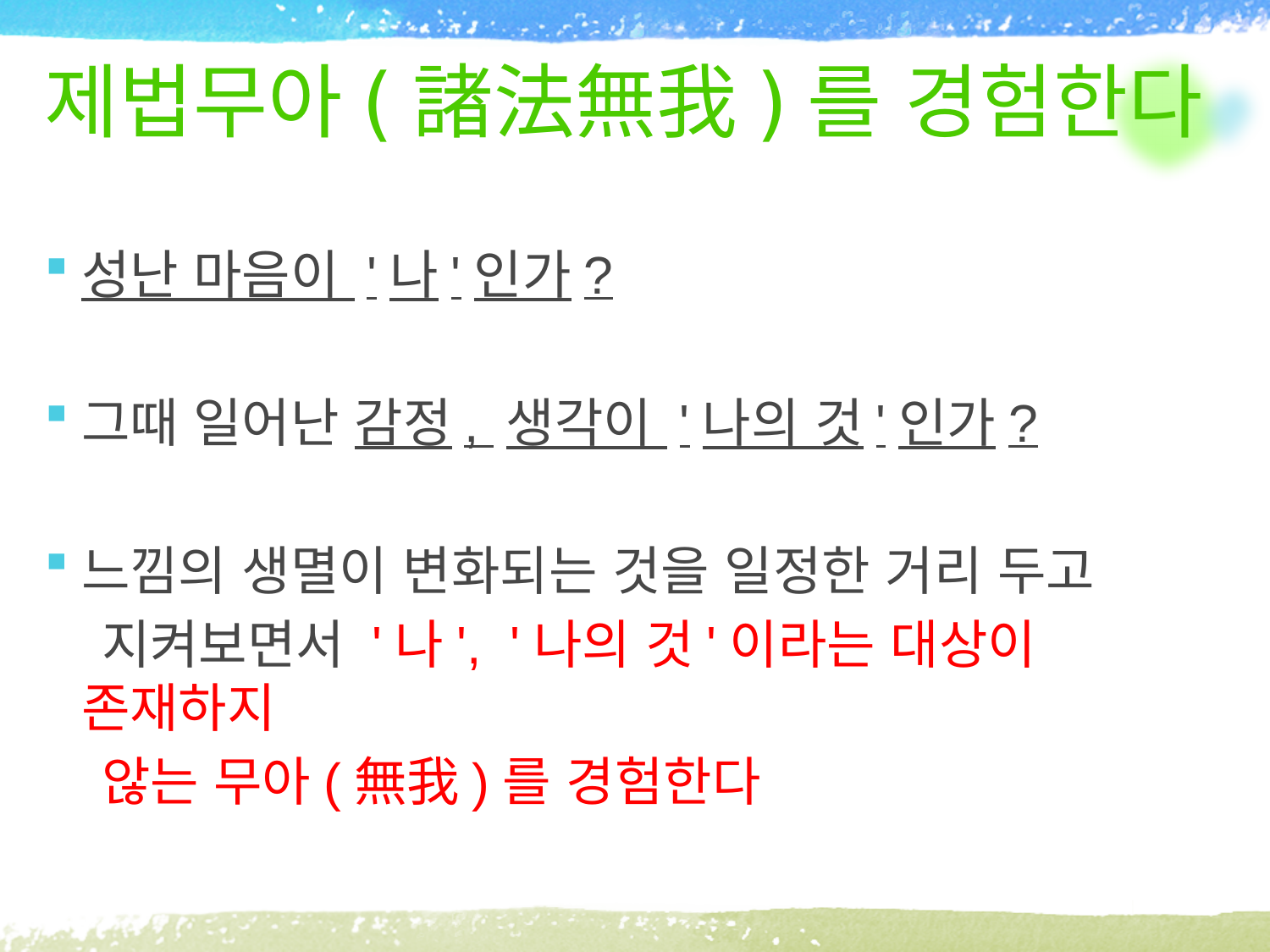

# 제법무아(諸法無我)를 경험한다

성난 마음이 '나'인가?

그때 일어난 감정, 생각이 '나의 것'인가?

느낌의 생멸이 변화되는 것을 일정한 거리 두고
   지켜보면서 '나',  '나의 것'이라는 대상이 존재하지
   않는 무아(無我)를 경험한다